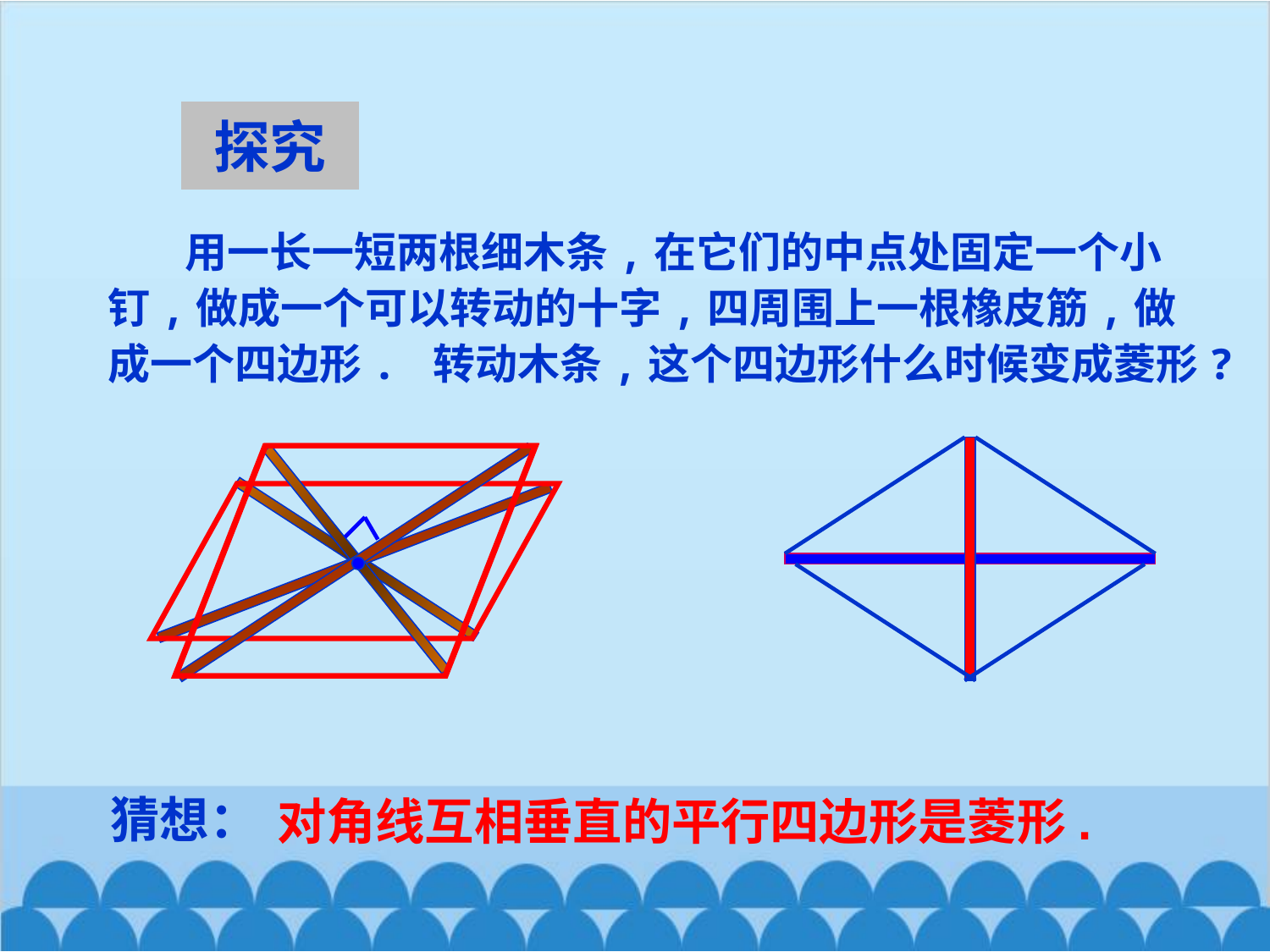

探究
       用一长一短两根细木条,在它们的中点处固定一个小钉,做成一个可以转动的十字,四周围上一根橡皮筋,做成一个四边形. 转动木条,这个四边形什么时候变成菱形?

猜想：
对角线互相垂直的平行四边形是菱形.